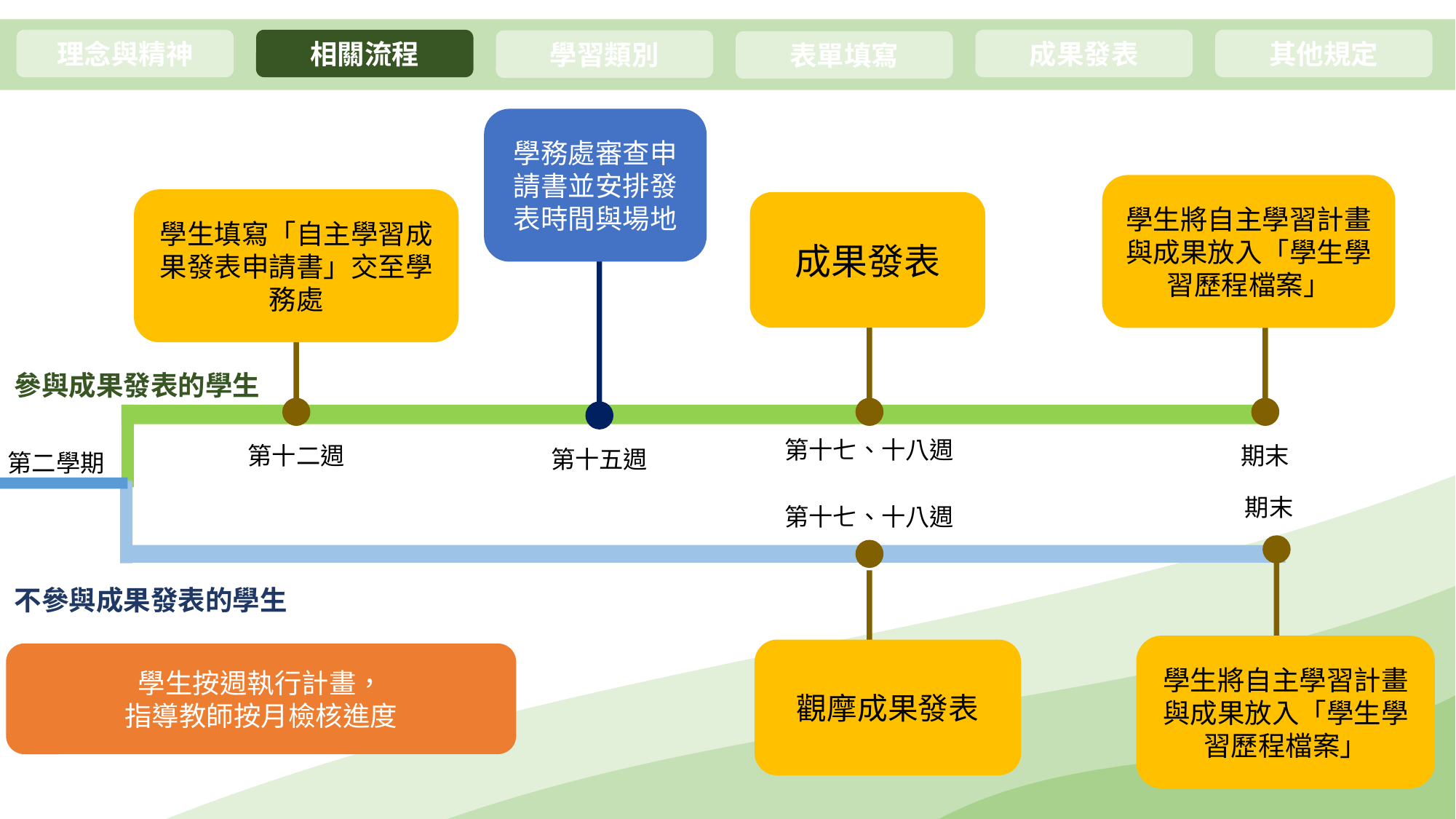

相關流程
成果發表
其他規定
理念與精神
學習類別
表單填寫
學務處審查申請書並安排發表時間與場地

第十五週
學生將自主學習計畫與成果放入「學生學習歷程檔案」

期末
學生填寫「自主學習成果發表申請書」交至學務處

第十二週
成果發表

第十七、十八週
參與成果發表的學生

第二學期

不參與成果發表的學生
期末

學生將自主學習計畫與成果放入「學生學習歷程檔案」
第十七、十八週

觀摩成果發表

學生按週執行計畫，
指導教師按月檢核進度